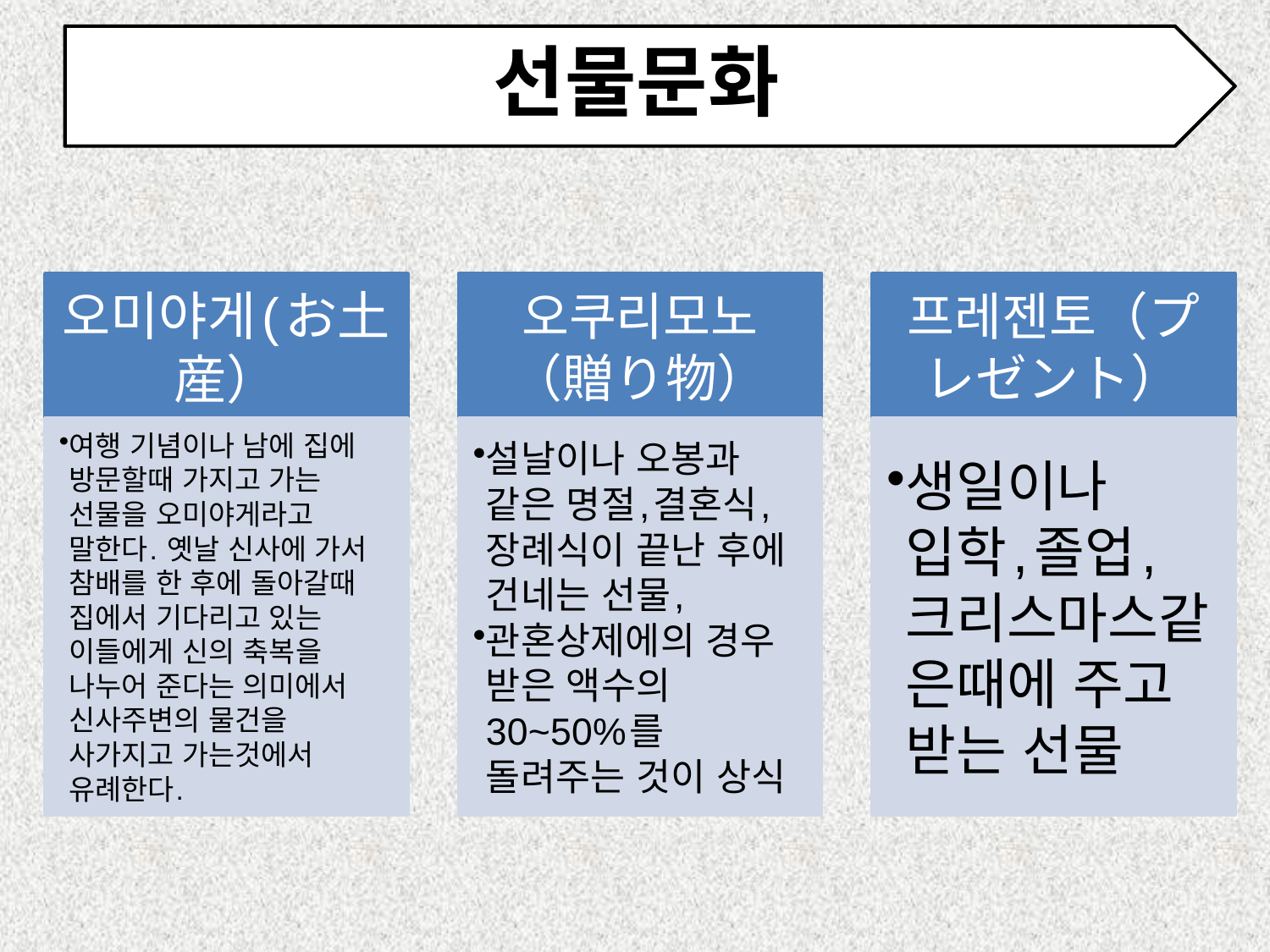

# 선물문화

오미야게(お土産）
오쿠리모노（贈り物）
설날이나 오봉과 같은 명절,결혼식,장례식이 끝난 후에 건네는 선물,
프레젠토（プレゼント）
생일이나 입학,졸업,크리스마스같은때에 주고 받는 선물
여행 기념이나 남에 집에 방문할때 가지고 가는 선물을 오미야게라고 말한다. 옛날 신사에 가서 참배를 한 후에 돌아갈때 집에서 기다리고 있는 이들에게 신의 축복을 나누어 준다는 의미에서 신사주변의 물건을 사가지고 가는것에서 유례한다.
관혼상제에의 경우 받은 액수의 30~50%를 돌려주는 것이 상식